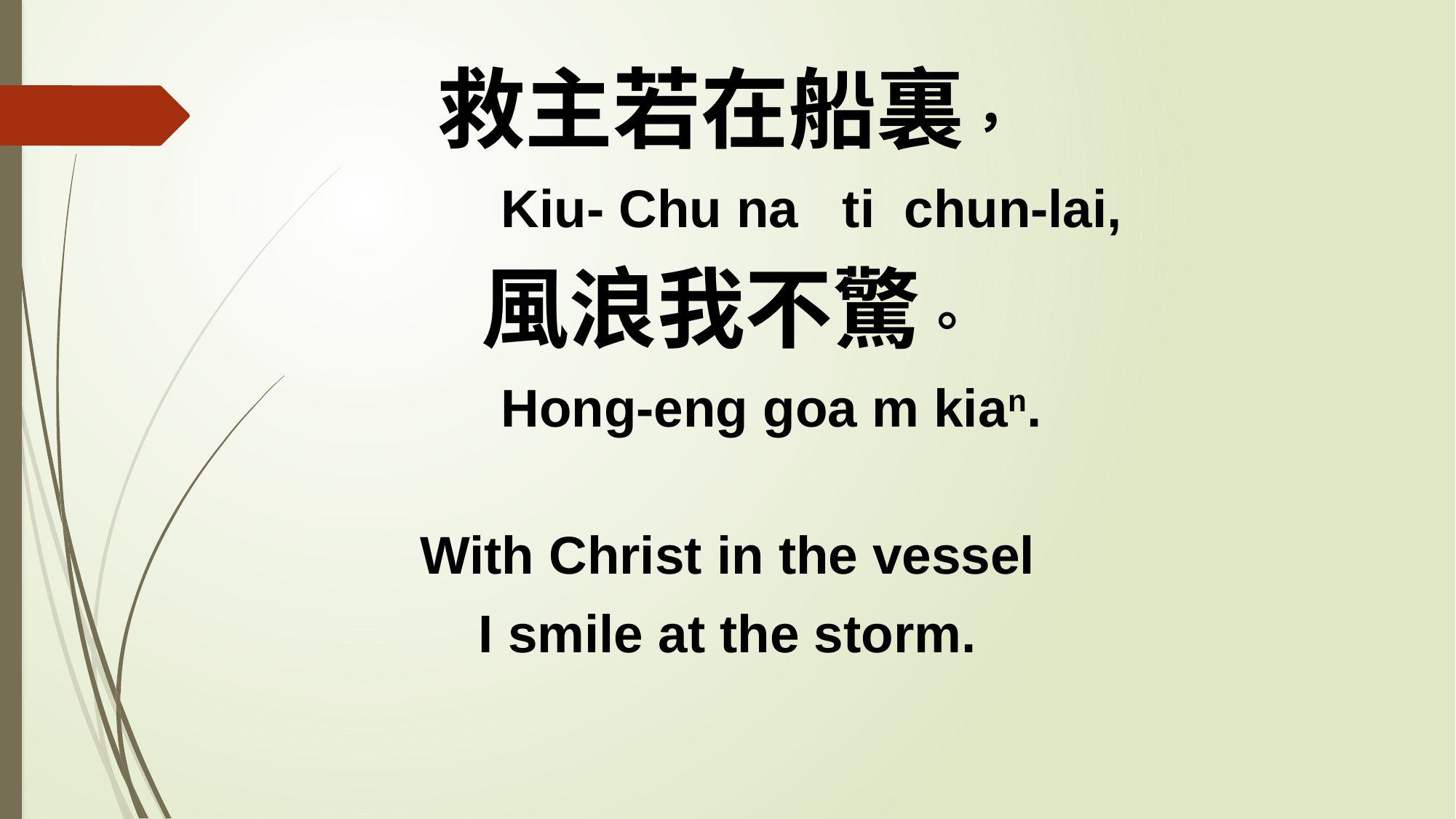

救主若在船裏，
                    Kiu- Chu na   ti  chun-lai,
風浪我不驚。
                    Hong-eng goa m kian.

With Christ in the vessel
I smile at the storm.